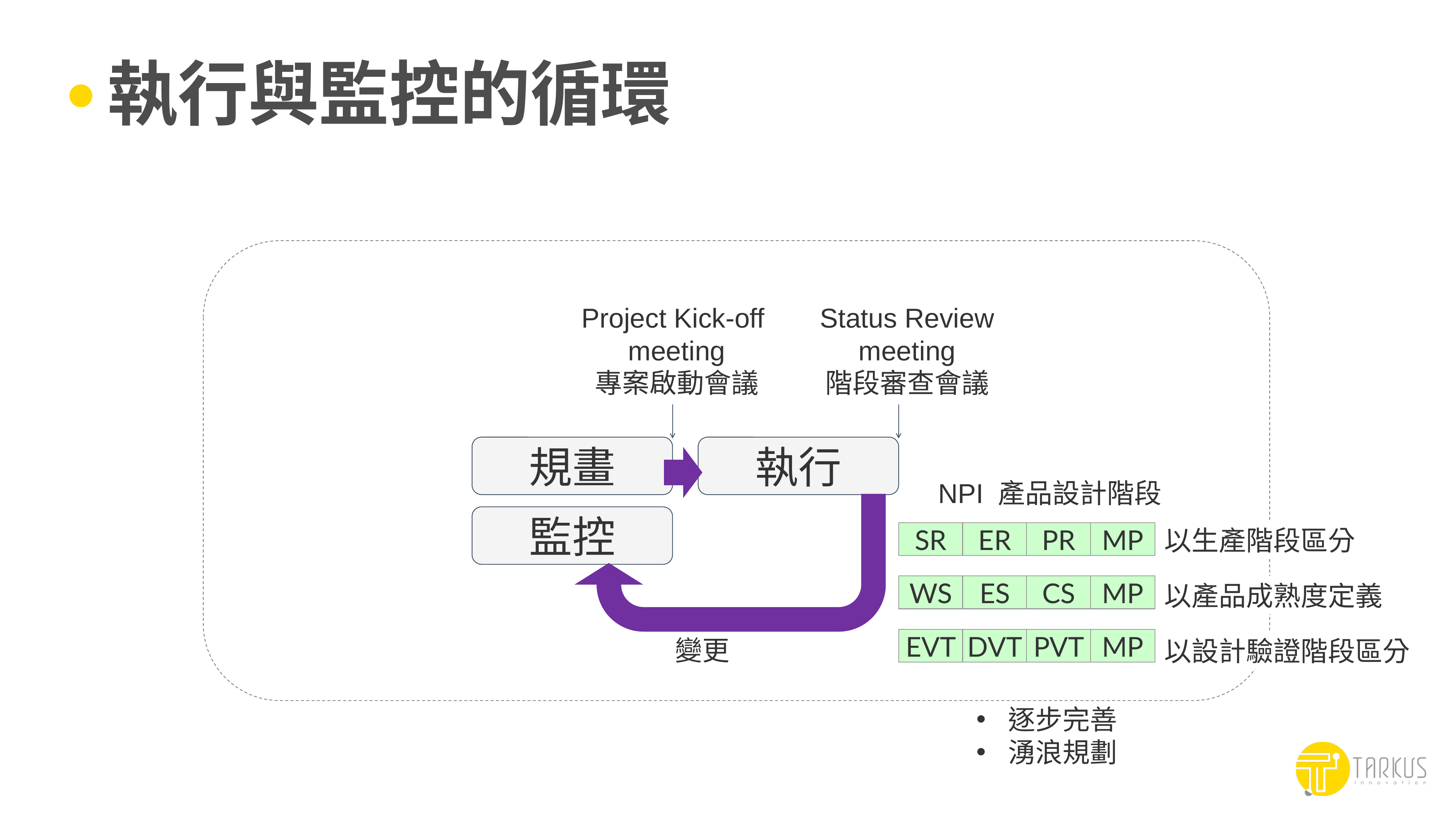

# 執行與監控的循環

Project Kick-off
meeting
專案啟動會議
Status Review meeting
階段審查會議
規畫
執行

NPI 產品設計階段

監控
以生產階段區分
SR
ER
PR
MP
WS
ES
CS
MP
以產品成熟度定義
EVT
DVT
PVT
MP
變更
以設計驗證階段區分
  逐步完善
  湧浪規劃